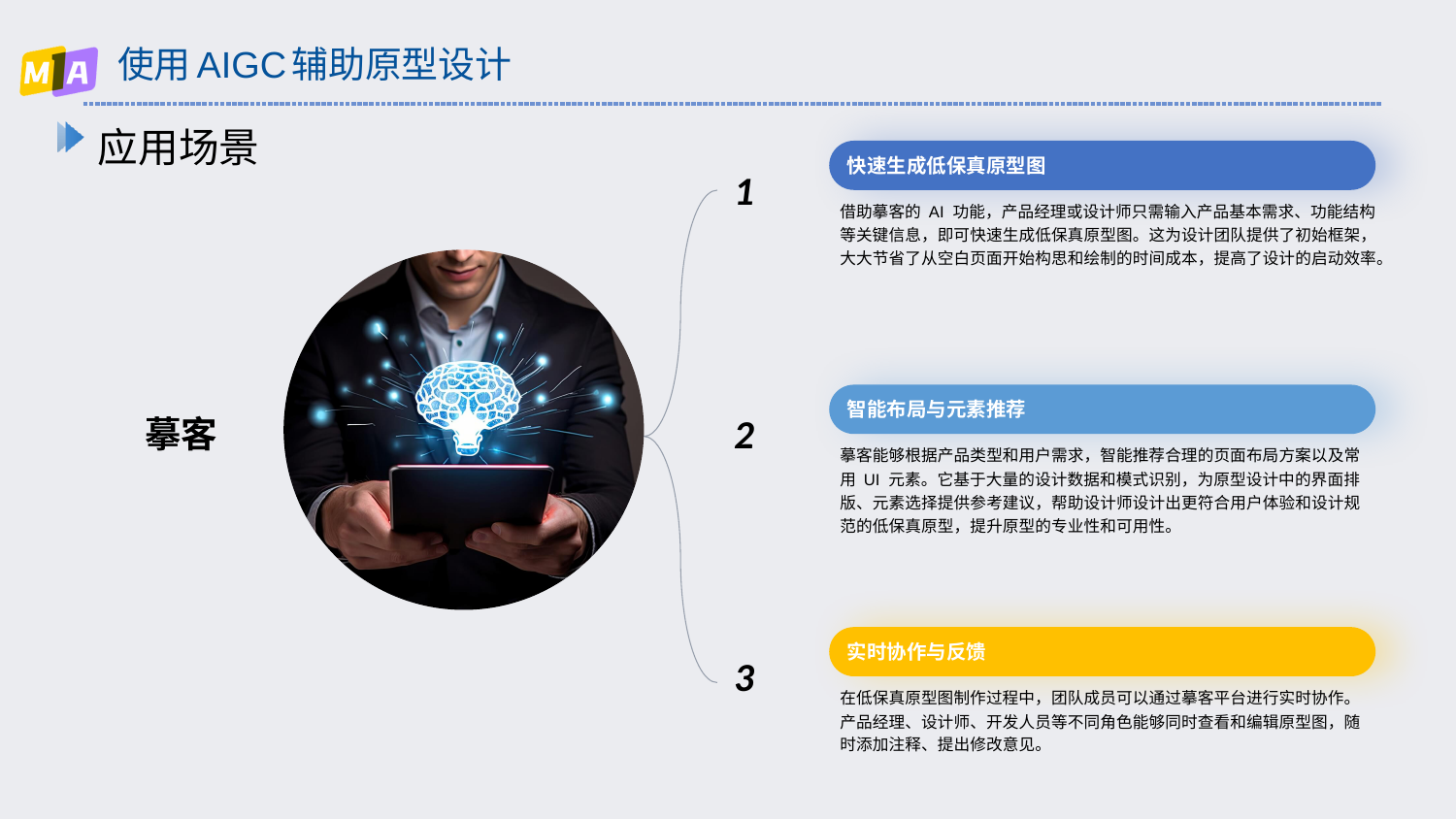

# 使用AIGC辅助原型设计
应用场景
摹客
快速生成低保真原型图
1
借助摹客的 AI 功能，产品经理或设计师只需输入产品基本需求、功能结构等关键信息，即可快速生成低保真原型图。这为设计团队提供了初始框架，大大节省了从空白页面开始构思和绘制的时间成本，提高了设计的启动效率。

智能布局与元素推荐
2
摹客能够根据产品类型和用户需求，智能推荐合理的页面布局方案以及常用 UI 元素。它基于大量的设计数据和模式识别，为原型设计中的界面排版、元素选择提供参考建议，帮助设计师设计出更符合用户体验和设计规范的低保真原型，提升原型的专业性和可用性。
实时协作与反馈
3
在低保真原型图制作过程中，团队成员可以通过摹客平台进行实时协作。产品经理、设计师、开发人员等不同角色能够同时查看和编辑原型图，随时添加注释、提出修改意见。